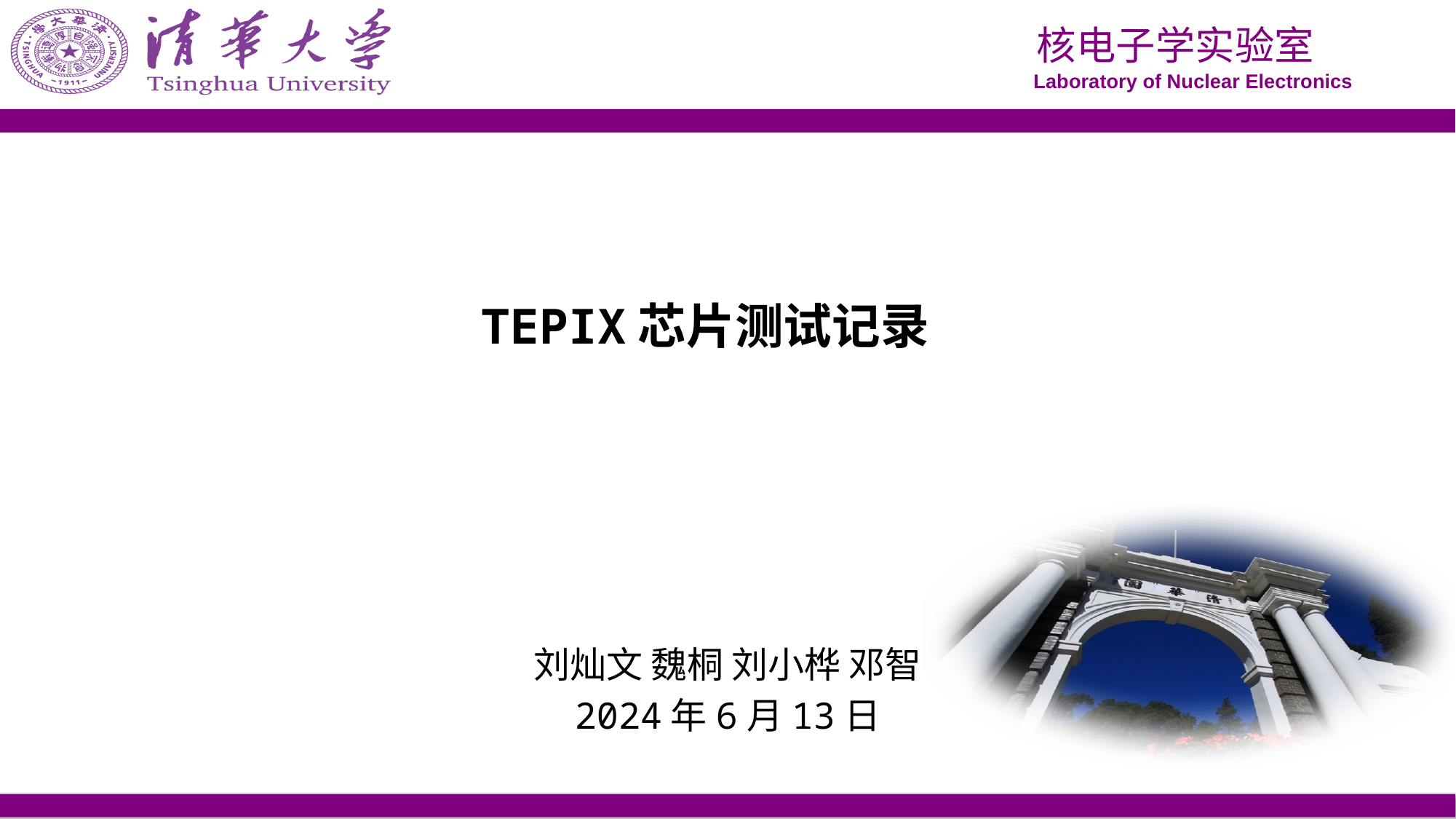

# TEPIX芯片测试记录
刘灿文 魏桐 刘小桦 邓智
2024年6月13日